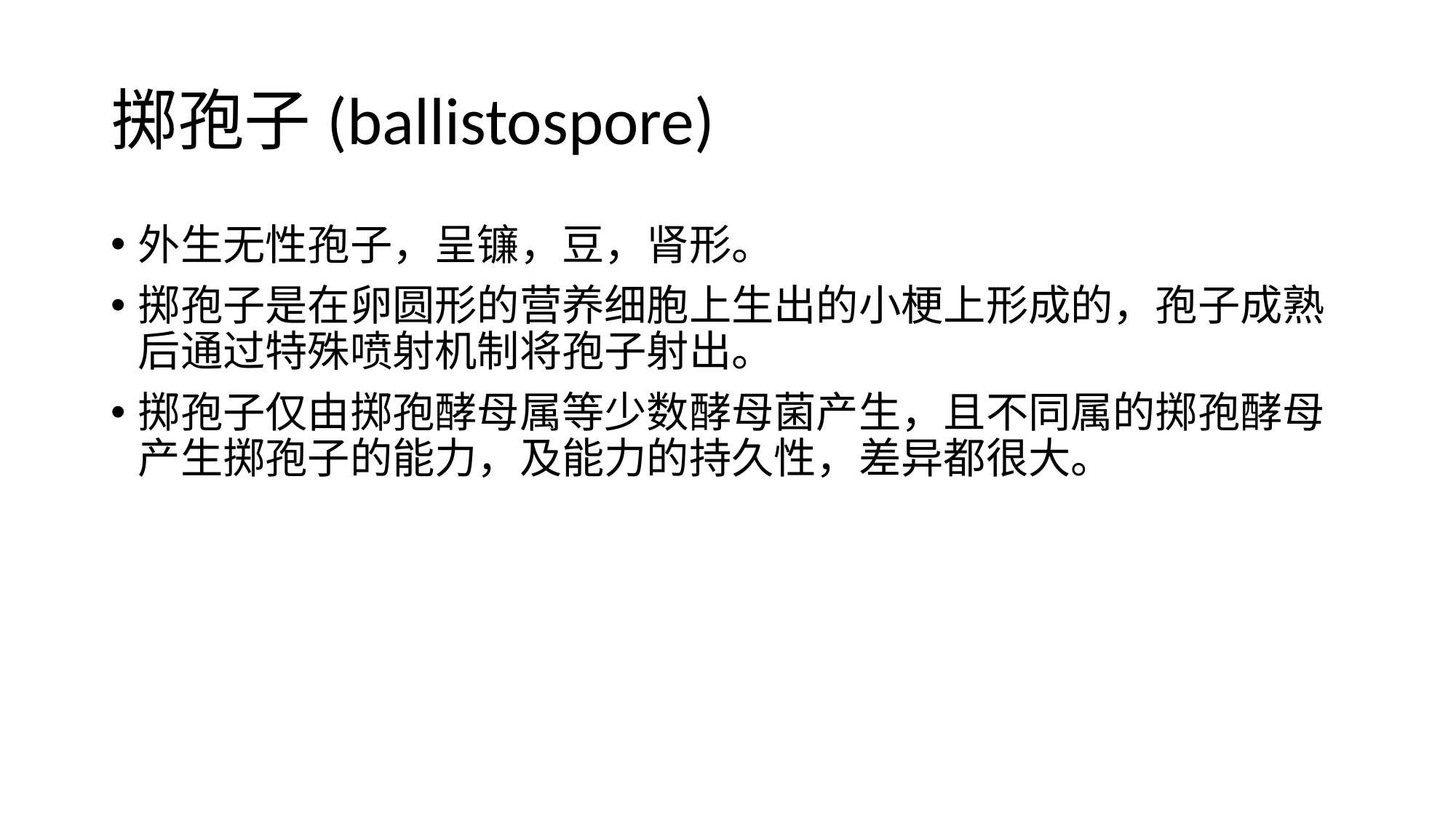

# 掷孢子(ballistospore)
外生无性孢子，呈镰，豆，肾形。
掷孢子是在卵圆形的营养细胞上生出的小梗上形成的，孢子成熟后通过特殊喷射机制将孢子射出。
掷孢子仅由掷孢酵母属等少数酵母菌产生，且不同属的掷孢酵母产生掷孢子的能力，及能力的持久性，差异都很大。